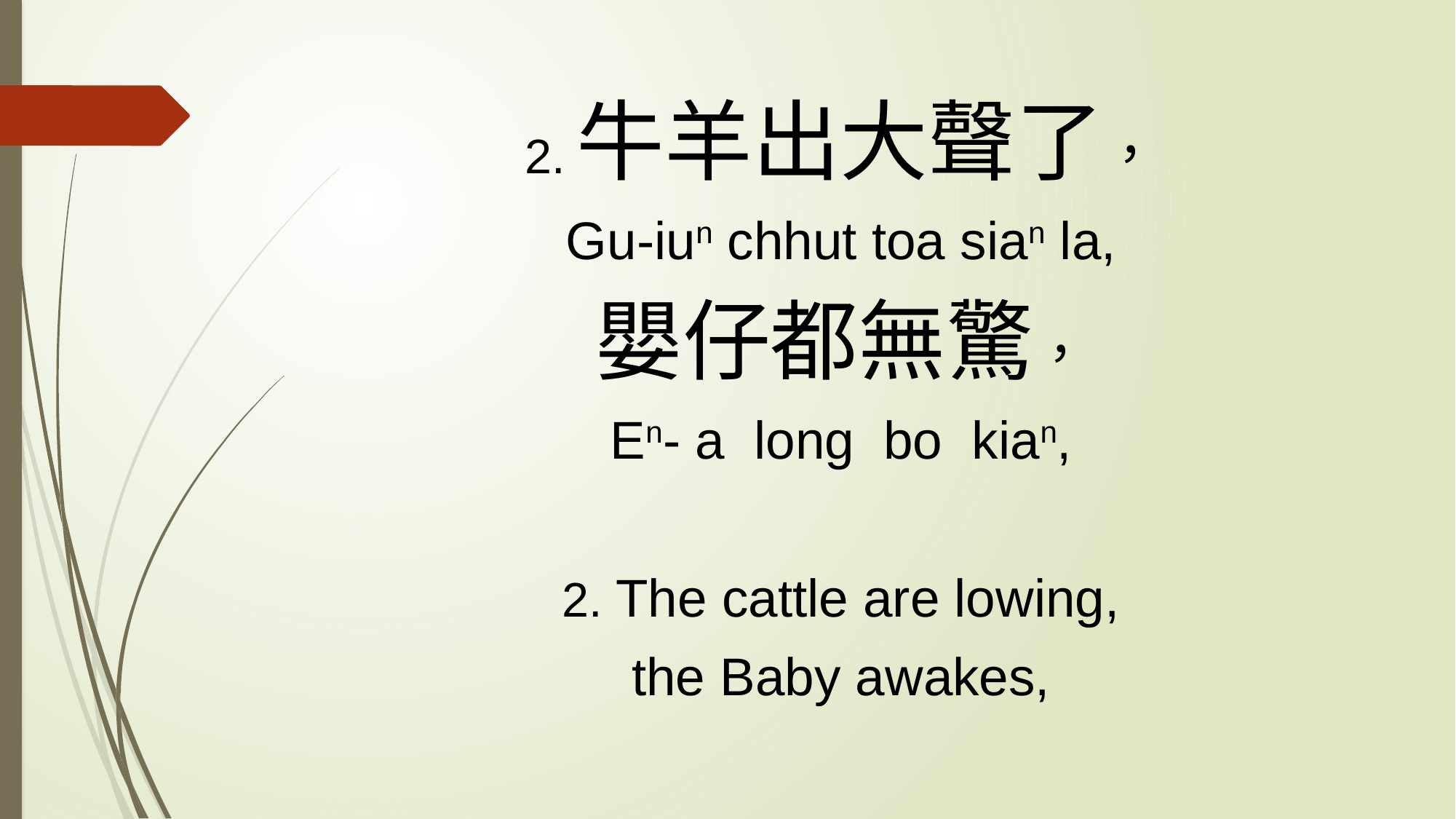

2.牛羊出大聲了，
Gu-iun chhut toa sian la,
嬰仔都無驚，
En- a  long  bo  kian,

2. The cattle are lowing,
the Baby awakes,